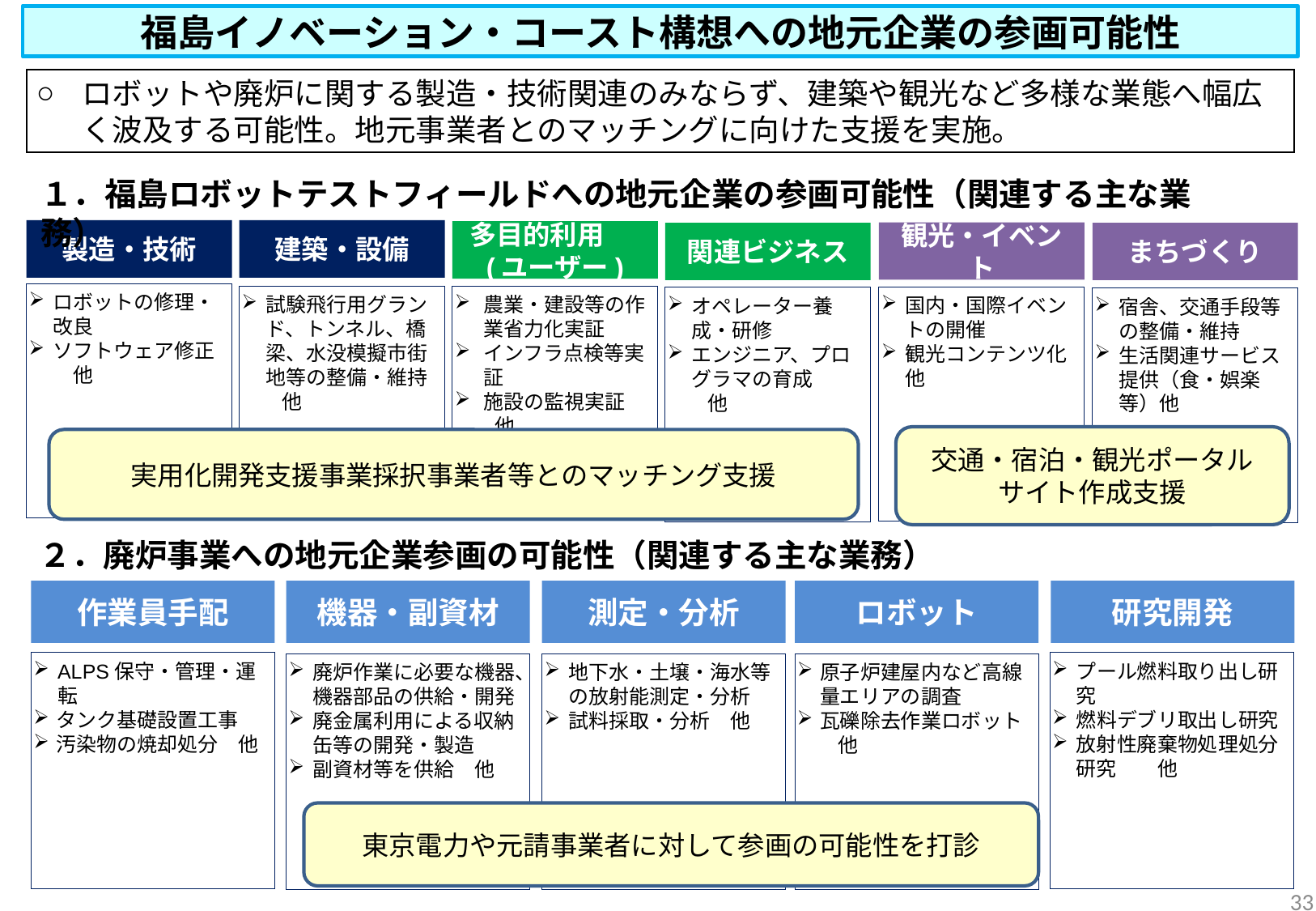

福島イノベーション・コースト構想への地元企業の参画可能性
ロボットや廃炉に関する製造・技術関連のみならず、建築や観光など多様な業態へ幅広く波及する可能性。地元事業者とのマッチングに向けた支援を実施。
１．福島ロボットテストフィールドへの地元企業の参画可能性（関連する主な業務）
製造・技術
建築・設備
多目的利用       (ユーザー)
観光・イベント
まちづくり
関連ビジネス
ロボットの修理・改良
ソフトウェア修正　他

試験飛行用グランド、トンネル、橋梁、水没模擬市街地等の整備・維持
　　他

農業・建設等の作業省力化実証
インフラ点検等実証
施設の監視実証
　　他

国内・国際イベントの開催
観光コンテンツ化他

オペレーター養成・研修
エンジニア、プログラマの育成
　　他

宿舎、交通手段等の整備・維持
生活関連サービス提供（食・娯楽等）他

交通・宿泊・観光ポータル
サイト作成支援
実用化開発支援事業採択事業者等とのマッチング支援
２．廃炉事業への地元企業参画の可能性（関連する主な業務）
作業員手配
機器・副資材
測定・分析
ロボット
研究開発
ALPS保守・管理・運転
タンク基礎設置工事
汚染物の焼却処分　他

プール燃料取り出し研究
燃料デブリ取出し研究
放射性廃棄物処理処分研究　　他

廃炉作業に必要な機器、機器部品の供給・開発
廃金属利用による収納缶等の開発・製造
副資材等を供給　他

地下水・土壌・海水等の放射能測定・分析
試料採取・分析　他

原子炉建屋内など高線量エリアの調査
瓦礫除去作業ロボット
　　他
東京電力や元請事業者に対して参画の可能性を打診
33